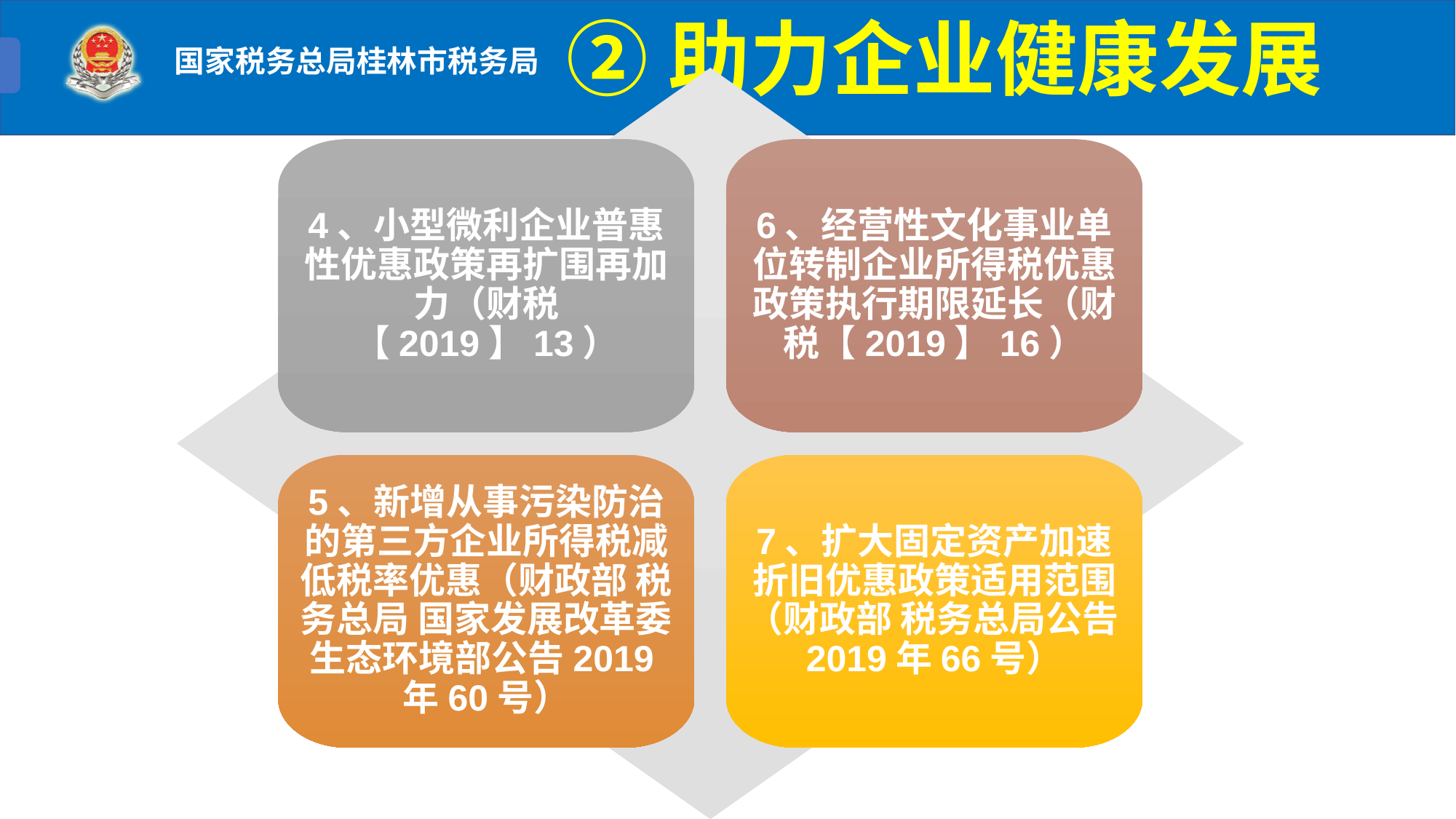

②助力企业健康发展

4、小型微利企业普惠性优惠政策再扩围再加力（财税【2019】13）
6、经营性文化事业单位转制企业所得税优惠政策执行期限延长（财税【2019】16）
5、新增从事污染防治的第三方企业所得税减低税率优惠（财政部 税务总局 国家发展改革委 生态环境部公告2019年60号）
7、扩大固定资产加速折旧优惠政策适用范围（财政部 税务总局公告2019年66号）